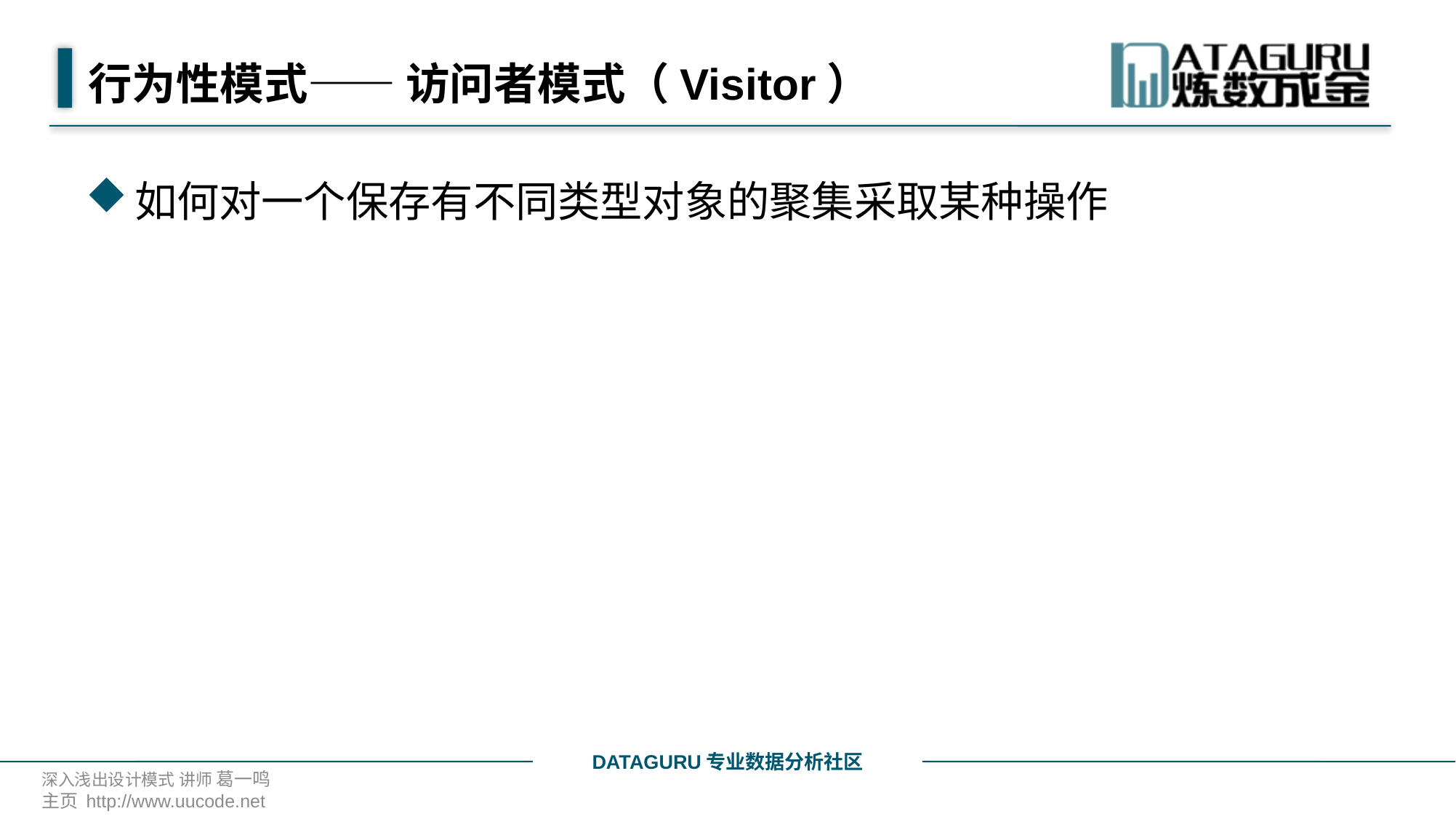

# 行为性模式—— 访问者模式（Visitor）
如何对一个保存有不同类型对象的聚集采取某种操作